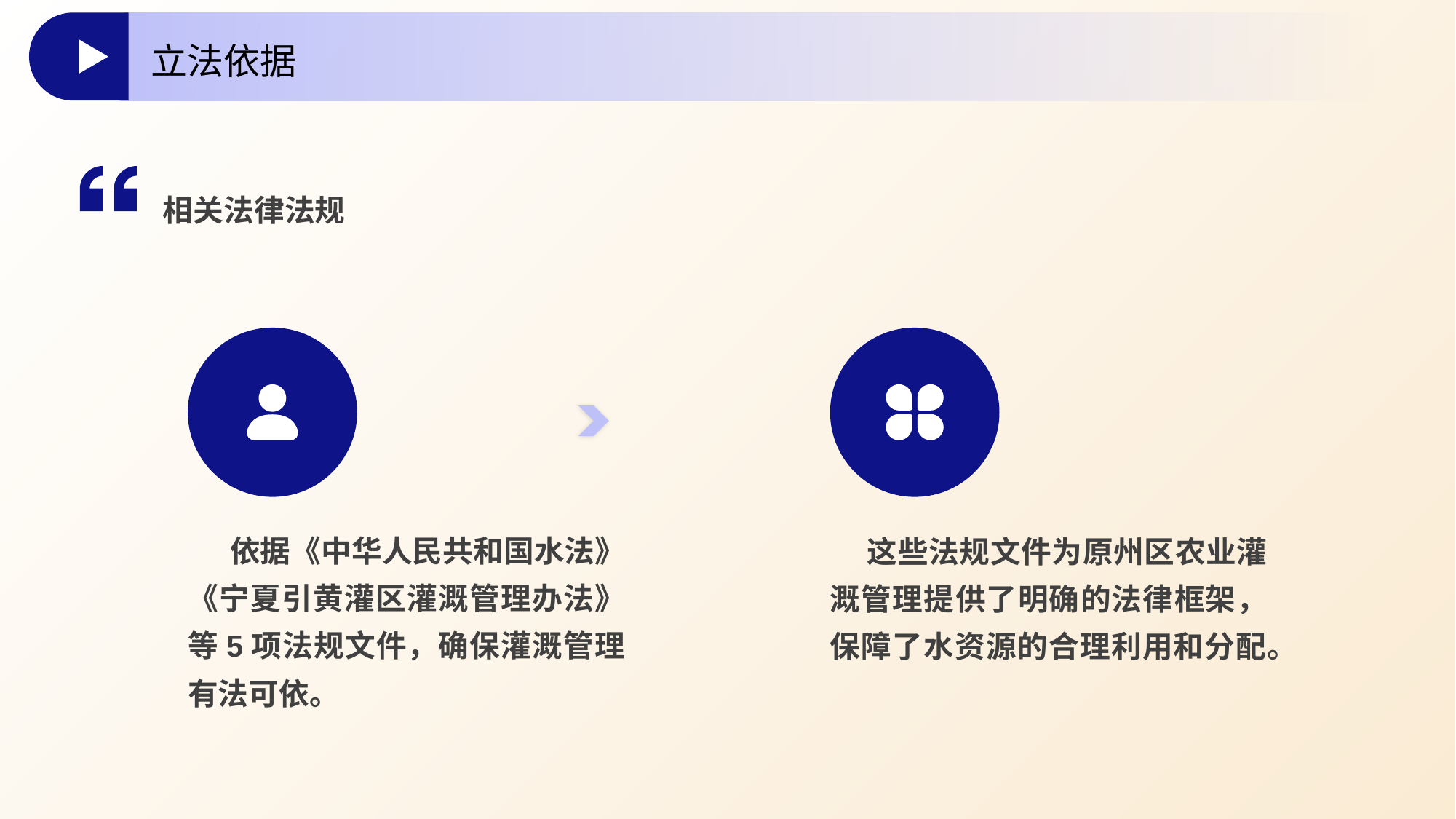

立法依据

相关法律法规

    这些法规文件为原州区农业灌溉管理提供了明确的法律框架，保障了水资源的合理利用和分配。
     依据《中华人民共和国水法》《宁夏引黄灌区灌溉管理办法》等5项法规文件，确保灌溉管理有法可依。